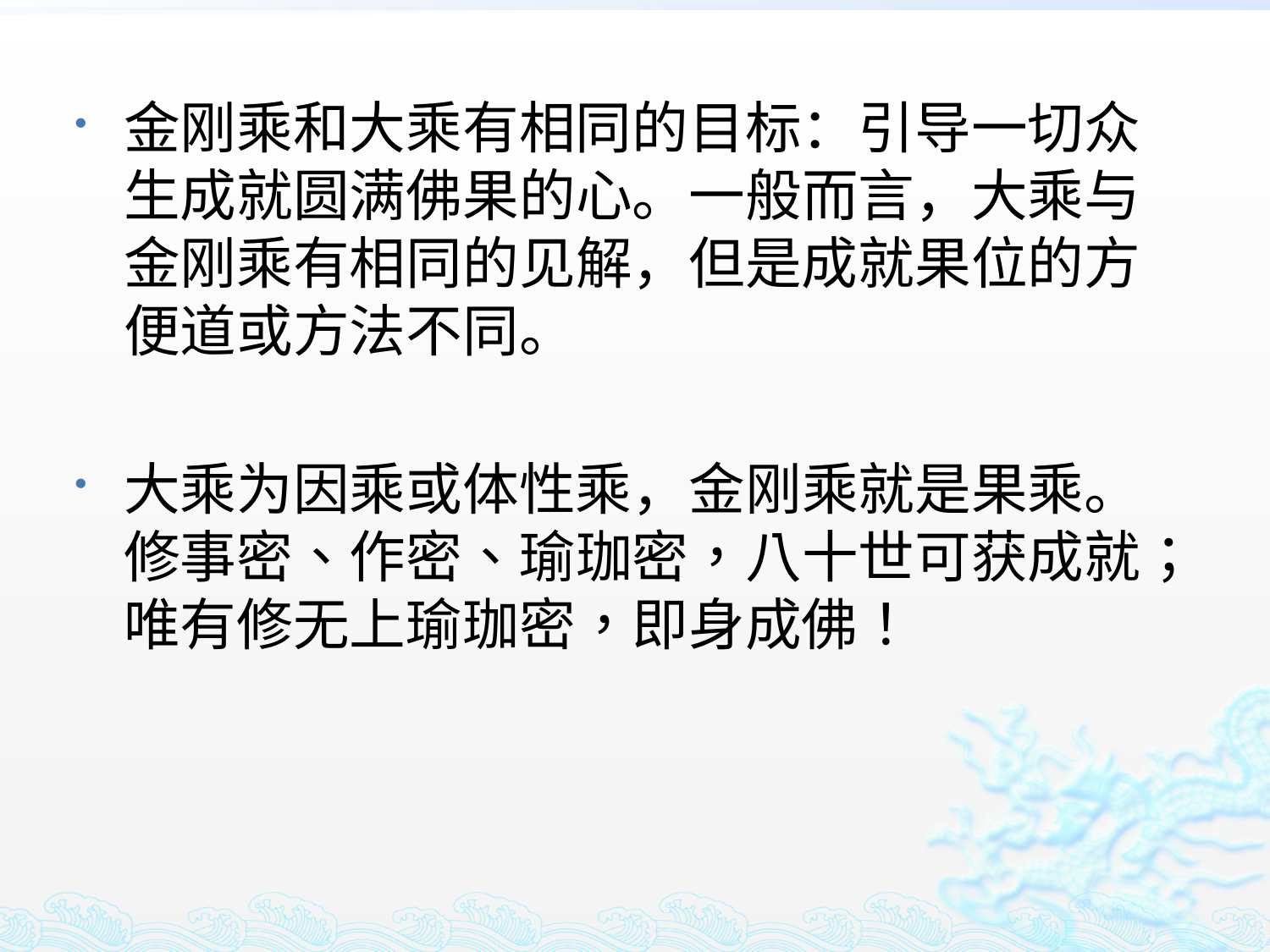

金刚乘和大乘有相同的目标：引导一切众生成就圆满佛果的心。一般而言，大乘与金刚乘有相同的见解，但是成就果位的方便道或方法不同。

大乘为因乘或体性乘，金刚乘就是果乘。修事密、作密、瑜珈密，八十世可获成就；唯有修无上瑜珈密，即身成佛！